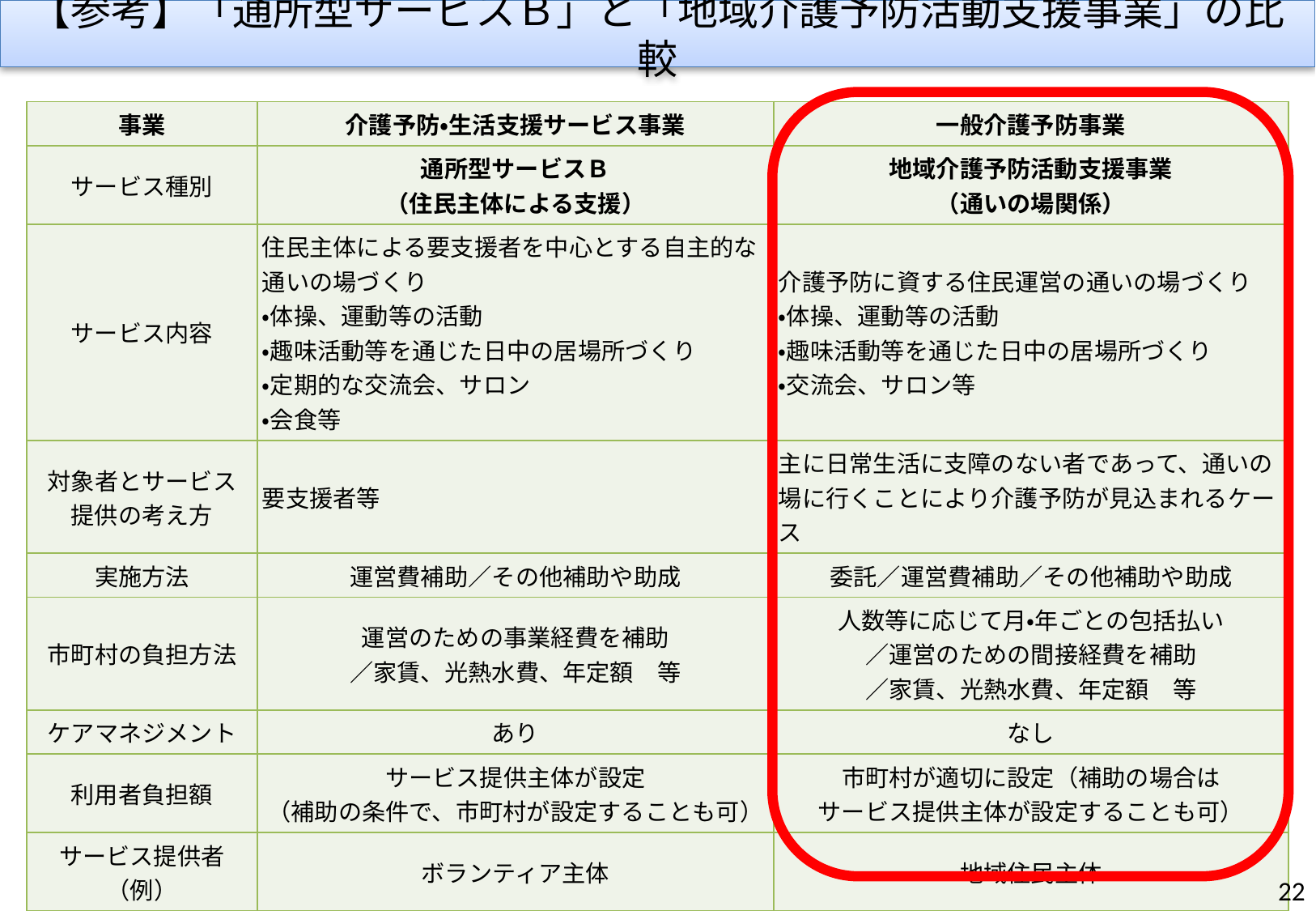

# 【参考】「通所型サービスＢ」と「地域介護予防活動支援事業」の比較

| 事業 | 介護予防・生活支援サービス事業 | 一般介護予防事業 |
| --- | --- | --- |
| サービス種別 | 通所型サービスＢ （住民主体による支援） | 地域介護予防活動支援事業 （通いの場関係） |
| サービス内容 | 住民主体による要支援者を中心とする自主的な通いの場づくり ・体操、運動等の活動 ・趣味活動等を通じた日中の居場所づくり ・定期的な交流会、サロン ・会食等 | 介護予防に資する住民運営の通いの場づくり ・体操、運動等の活動 ・趣味活動等を通じた日中の居場所づくり ・交流会、サロン等 |
| 対象者とサービス 提供の考え方 | 要支援者等 | 主に日常生活に支障のない者であって、通いの場に行くことにより介護予防が見込まれるケース |
| 実施方法 | 運営費補助／その他補助や助成 | 委託／運営費補助／その他補助や助成 |
| 市町村の負担方法 | 運営のための事業経費を補助 ／家賃、光熱水費、年定額　等 | 人数等に応じて月・年ごとの包括払い ／運営のための間接経費を補助 ／家賃、光熱水費、年定額　等 |
| ケアマネジメント | あり | なし |
| 利用者負担額 | サービス提供主体が設定 （補助の条件で、市町村が設定することも可） | 市町村が適切に設定（補助の場合は サービス提供主体が設定することも可） |
| サービス提供者（例） | ボランティア主体 | 地域住民主体 |
| 備考 | ※食事代などの実費は報酬の対象外（利用者負担） ※一般介護予防事業等で行うサロンと異なり、要支援者等を中心に定期的な利用が可能な形態を想定 ※通いの場には、障害者や子ども、要支援者以外の高齢者なども加わることができる。（共生型） | ※食事代などの実費は報酬の対象外（利用者負担） ※通いの場には、障害者や子どもなども加わることができる。（共生型） |
22